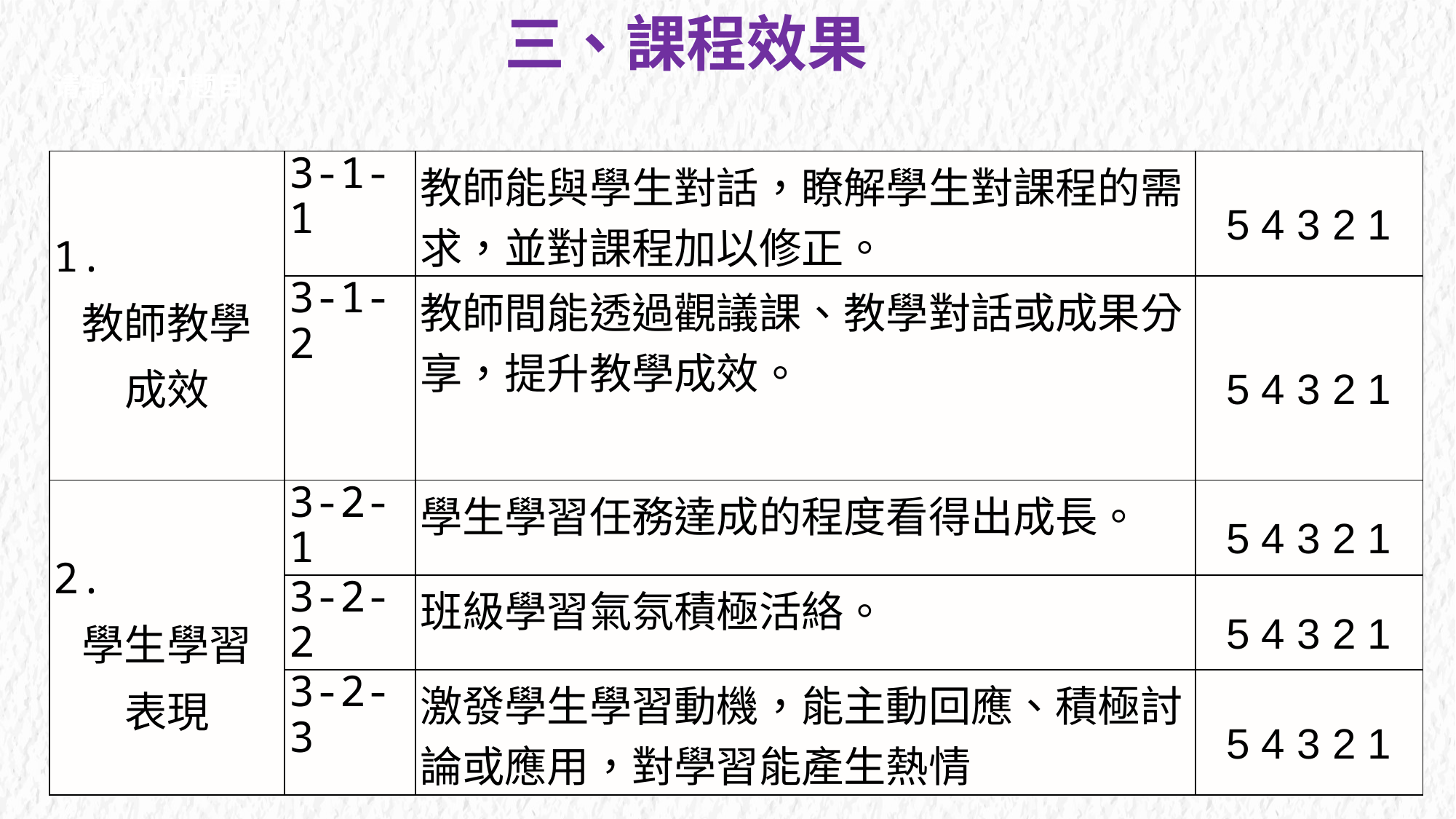

三、課程效果
| 1. 教師教學 成效 | 3-1-1 | 教師能與學生對話，瞭解學生對課程的需求，並對課程加以修正。 | 5 4 3 2 1 |
| --- | --- | --- | --- |
|  | 3-1-2 | 教師間能透過觀議課、教學對話或成果分享，提升教學成效。 | 5 4 3 2 1 |
| 2. 學生學習 表現 | 3-2-1 | 學生學習任務達成的程度看得出成長。 | 5 4 3 2 1 |
|  | 3-2-2 | 班級學習氣氛積極活絡。 | 5 4 3 2 1 |
|  | 3-2-3 | 激發學生學習動機，能主動回應、積極討論或應用，對學習能產生熱情 | 5 4 3 2 1 |